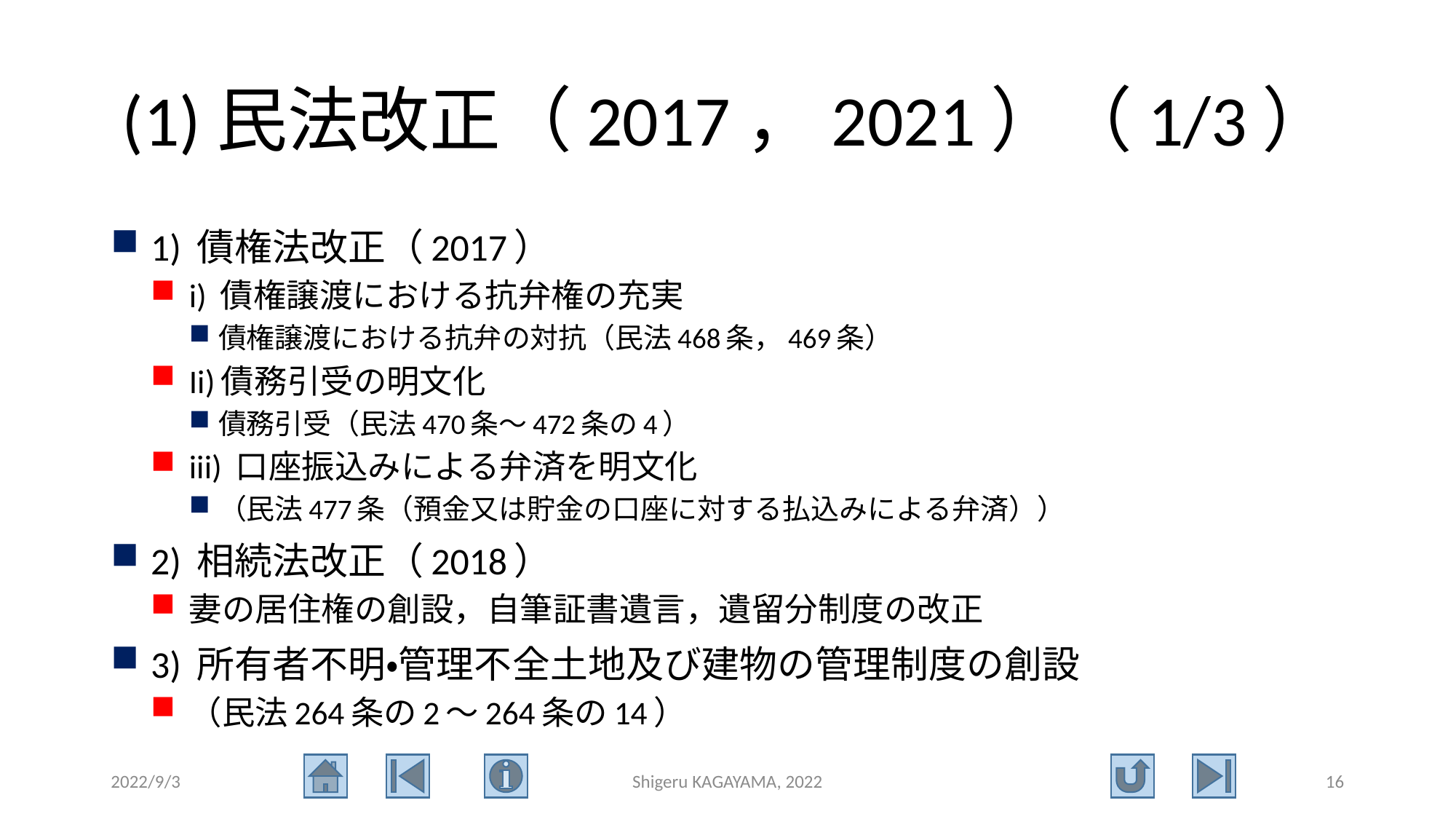

# (1)民法改正（2017，2021）（1/3）
1) 債権法改正（2017）
i) 債権譲渡における抗弁権の充実
債権譲渡における抗弁の対抗（民法468条，469条）
Ii)債務引受の明文化
債務引受（民法470条～472条の4）
iii) 口座振込みによる弁済を明文化
（民法477条（預金又は貯金の口座に対する払込みによる弁済））
2) 相続法改正（2018）
妻の居住権の創設，自筆証書遺言，遺留分制度の改正
3) 所有者不明・管理不全土地及び建物の管理制度の創設
（民法264条の2～264条の14）
2022/9/3
Shigeru KAGAYAMA, 2022
16